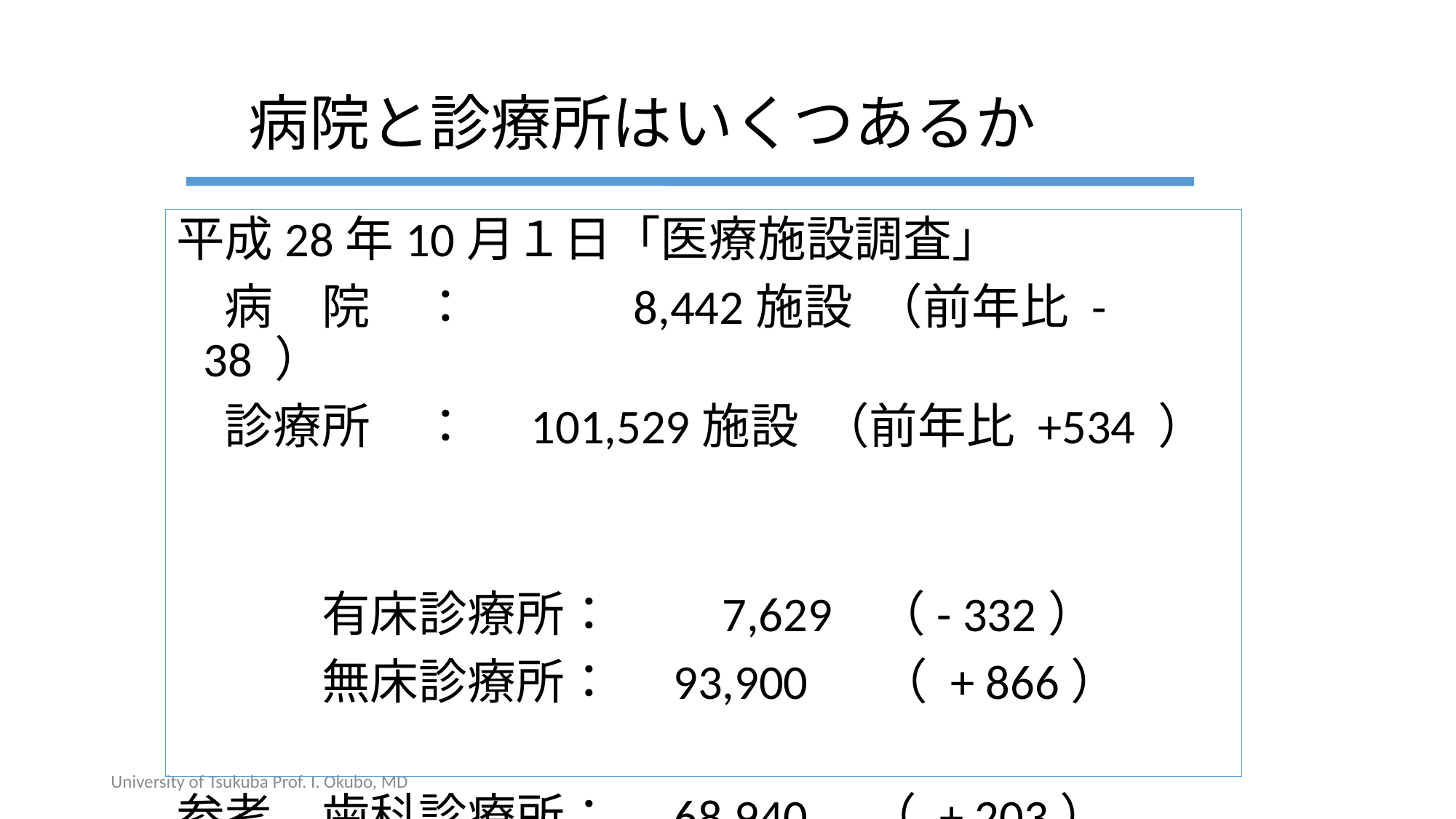

# 病院と診療所はいくつあるか

平成28年10月１日「医療施設調査」
　病　院	：  　　   8,442施設  （前年比 - 38 ）
　診療所	：	101,529施設  （前年比 +534 ）

　　　有床診療所：　　7,629   （- 332）
　　　無床診療所：　93,900　 （ + 866）

参考　歯科診療所：　68,940　（ + 203）
University of Tsukuba Prof. I. Okubo, MD